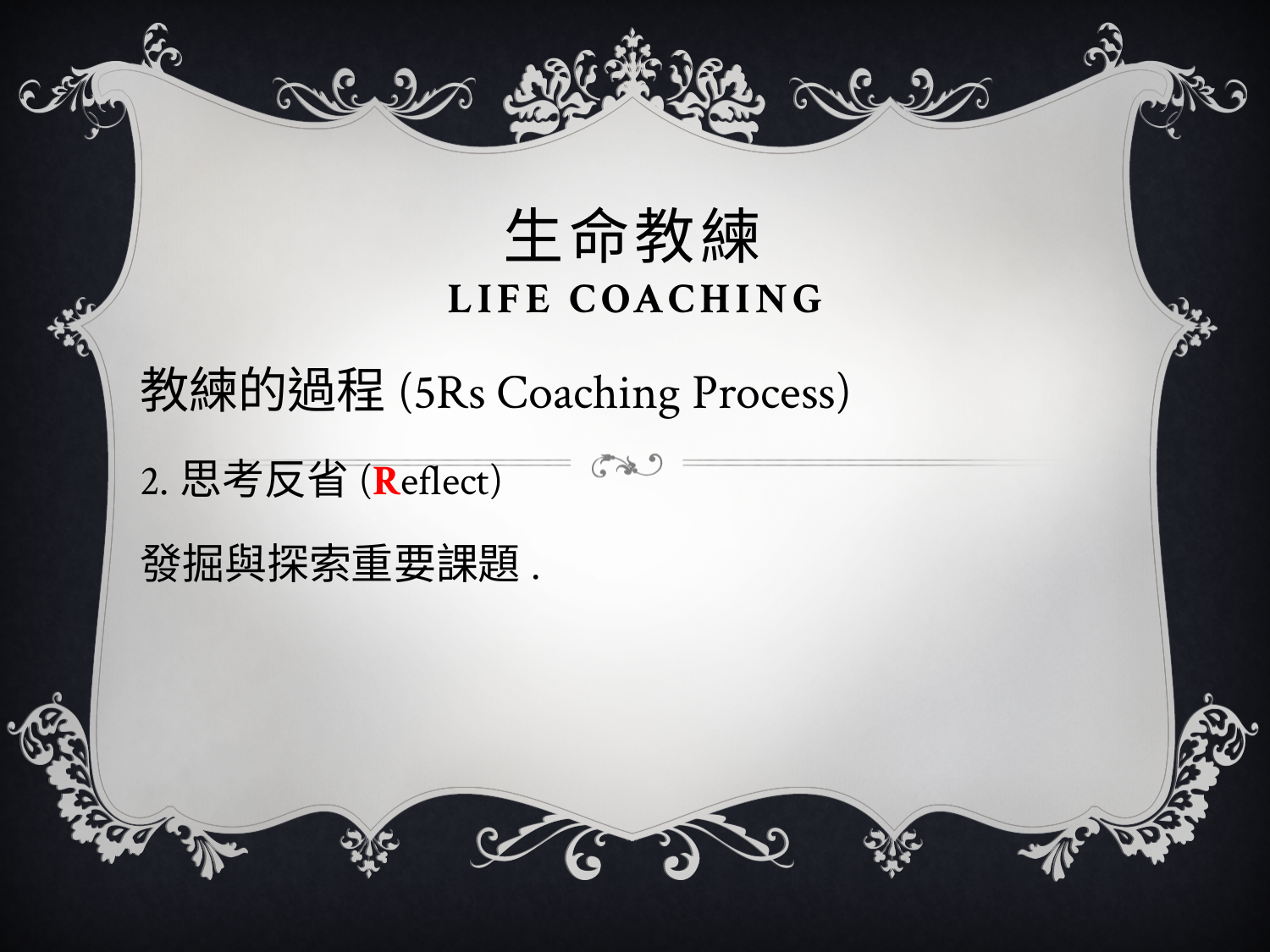

# 生命教練 Life coaching

教練的過程(5Rs Coaching Process)
2.思考反省(Reflect)
發掘與探索重要課題.